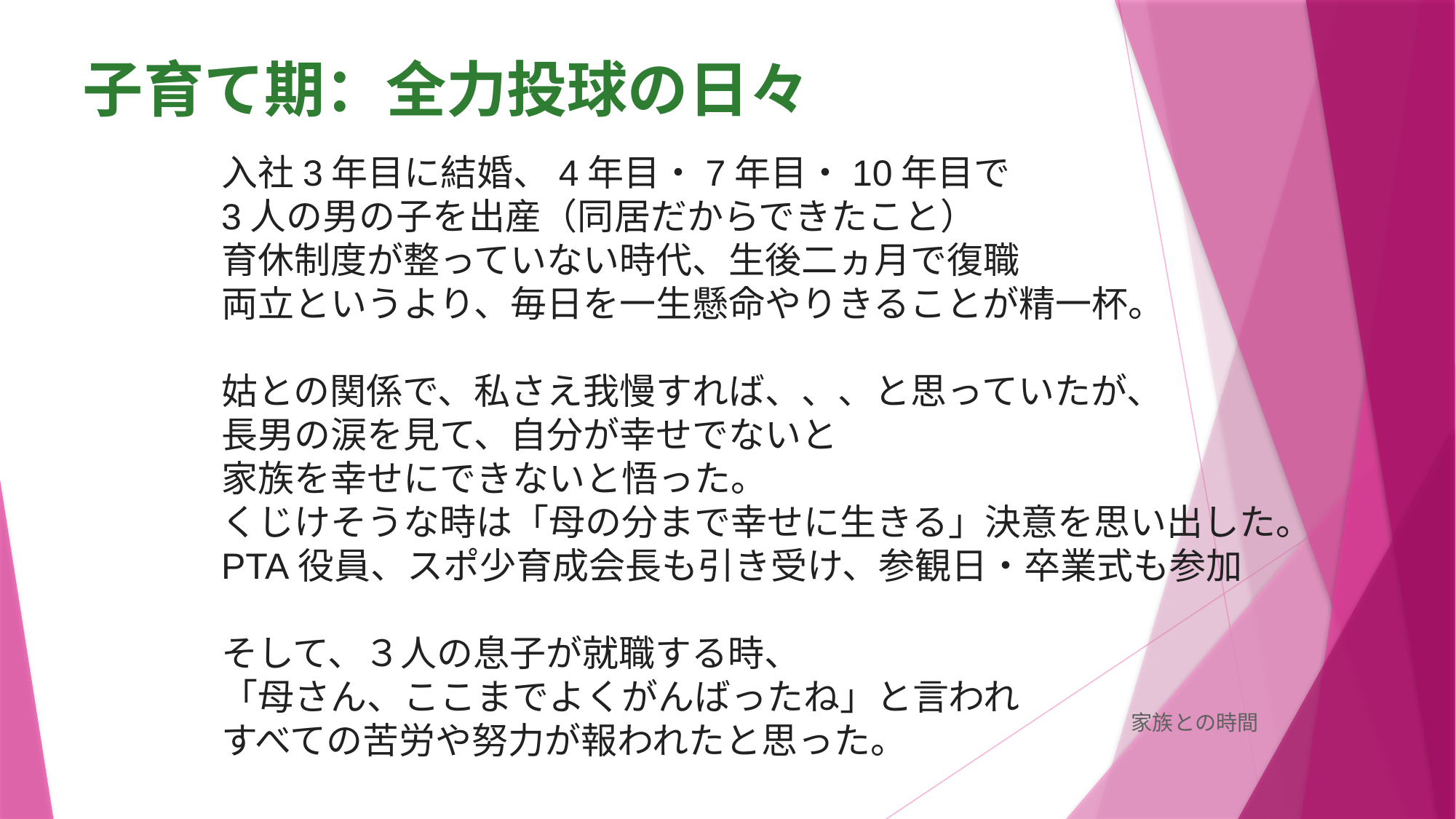

子育て期：全力投球の日々
入社3年目に結婚、4年目・7年目・10年目で
3人の男の子を出産（同居だからできたこと）
育休制度が整っていない時代、生後二ヵ月で復職
両立というより、毎日を一生懸命やりきることが精一杯。

姑との関係で、私さえ我慢すれば、、、と思っていたが、
長男の涙を見て、自分が幸せでないと
家族を幸せにできないと悟った。
くじけそうな時は「母の分まで幸せに生きる」決意を思い出した。
PTA役員、スポ少育成会長も引き受け、参観日・卒業式も参加

そして、３人の息子が就職する時、
「母さん、ここまでよくがんばったね」と言われ
すべての苦労や努力が報われたと思った。
家族との時間